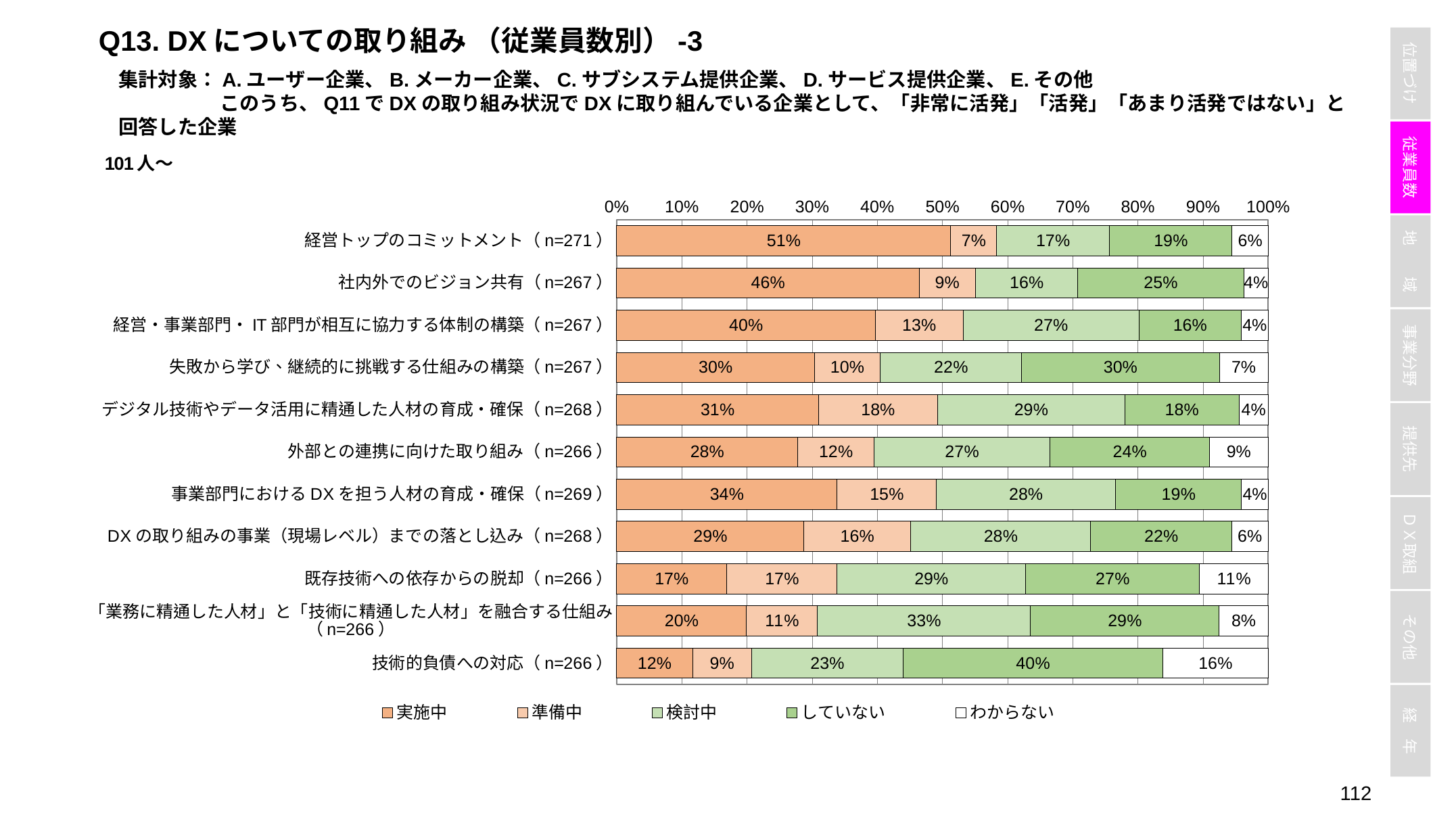

Q13. DXについての取り組み （従業員数別）-3
集計対象：A.ユーザー企業、B.メーカー企業、C.サブシステム提供企業、D.サービス提供企業、E.その他
	このうち、Q11でDXの取り組み状況でDXに取り組んでいる企業として、「非常に活発」「活発」「あまり活発ではない」と回答した企業

### Chart

| Category | 実施中 | 準備中 | 検討中 | していない | わからない |
|---|---|---|---|---|---|
| 経営トップのコミットメント（n=271） | 0.5129151291512916 | 0.07011070110701106 | 0.17343173431734318 | 0.1881918819188192 | 0.055350553505535055 |
| 社内外でのビジョン共有（n=267） | 0.46441947565543074 | 0.08614232209737828 | 0.15730337078651685 | 0.2546816479400749 | 0.03745318352059925 |
| 経営・事業部門・IT部門が相互に協力する体制の構築（n=267） | 0.3970037453183521 | 0.1348314606741573 | 0.2696629213483146 | 0.15730337078651685 | 0.04119850187265917 |
| 失敗から学び、継続的に挑戦する仕組みの構築（n=267） | 0.30337078651685395 | 0.10112359550561797 | 0.21722846441947566 | 0.30337078651685395 | 0.0749063670411985 |
| デジタル技術やデータ活用に精通した人材の育成・確保（n=268） | 0.30970149253731344 | 0.1828358208955224 | 0.2873134328358209 | 0.17537313432835822 | 0.04477611940298507 |
| 外部との連携に向けた取り組み（n=266） | 0.2781954887218045 | 0.11654135338345864 | 0.2706766917293233 | 0.24436090225563908 | 0.09022556390977443 |
| 事業部門におけるDXを担う人材の育成・確保（n=269） | 0.3382899628252788 | 0.1524163568773234 | 0.275092936802974 | 0.19330855018587362 | 0.040892193308550186 |
| DXの取り組みの事業（現場レベル）までの落とし込み（n=268） | 0.2873134328358209 | 0.16417910447761194 | 0.27611940298507465 | 0.21641791044776118 | 0.055970149253731345 |
| 既存技術への依存からの脱却（n=266） | 0.16917293233082706 | 0.16917293233082706 | 0.2894736842105263 | 0.2669172932330827 | 0.10526315789473684 |
| 「業務に精通した人材」と「技術に精通した人材」を融合する仕組み（n=266） | 0.19924812030075187 | 0.10902255639097744 | 0.32706766917293234 | 0.2894736842105263 | 0.07518796992481203 |
| 技術的負債への対応（n=266） | 0.11654135338345864 | 0.09022556390977443 | 0.23308270676691728 | 0.39849624060150374 | 0.16165413533834586 |
112